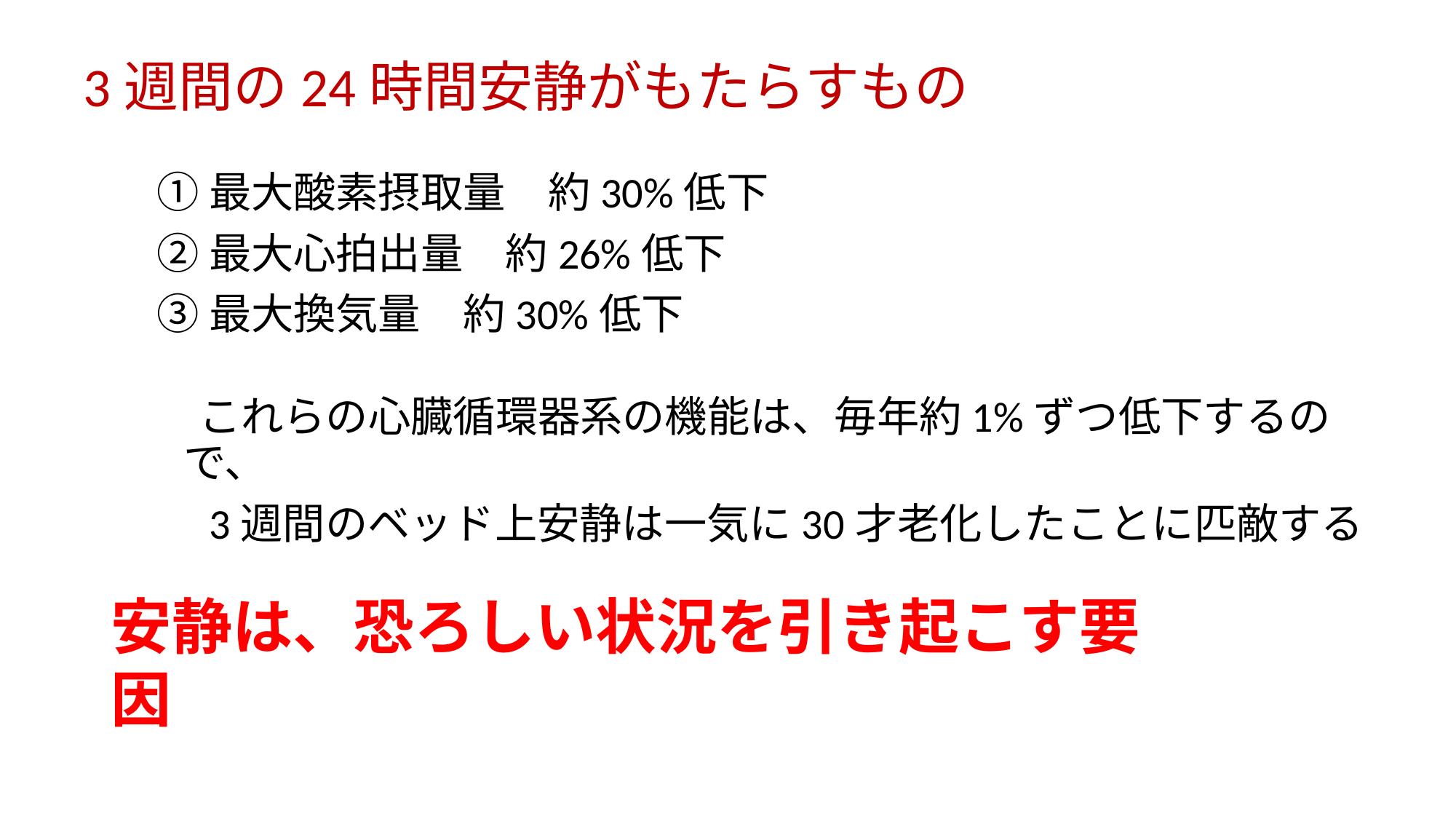

# 3週間の24時間安静がもたらすもの
①最大酸素摂取量　約30%低下
②最大心拍出量　約26%低下
③最大換気量　約30%低下

　これらの心臓循環器系の機能は、毎年約1%ずつ低下するので、
　3週間のベッド上安静は一気に30才老化したことに匹敵する
安静は、恐ろしい状況を引き起こす要因